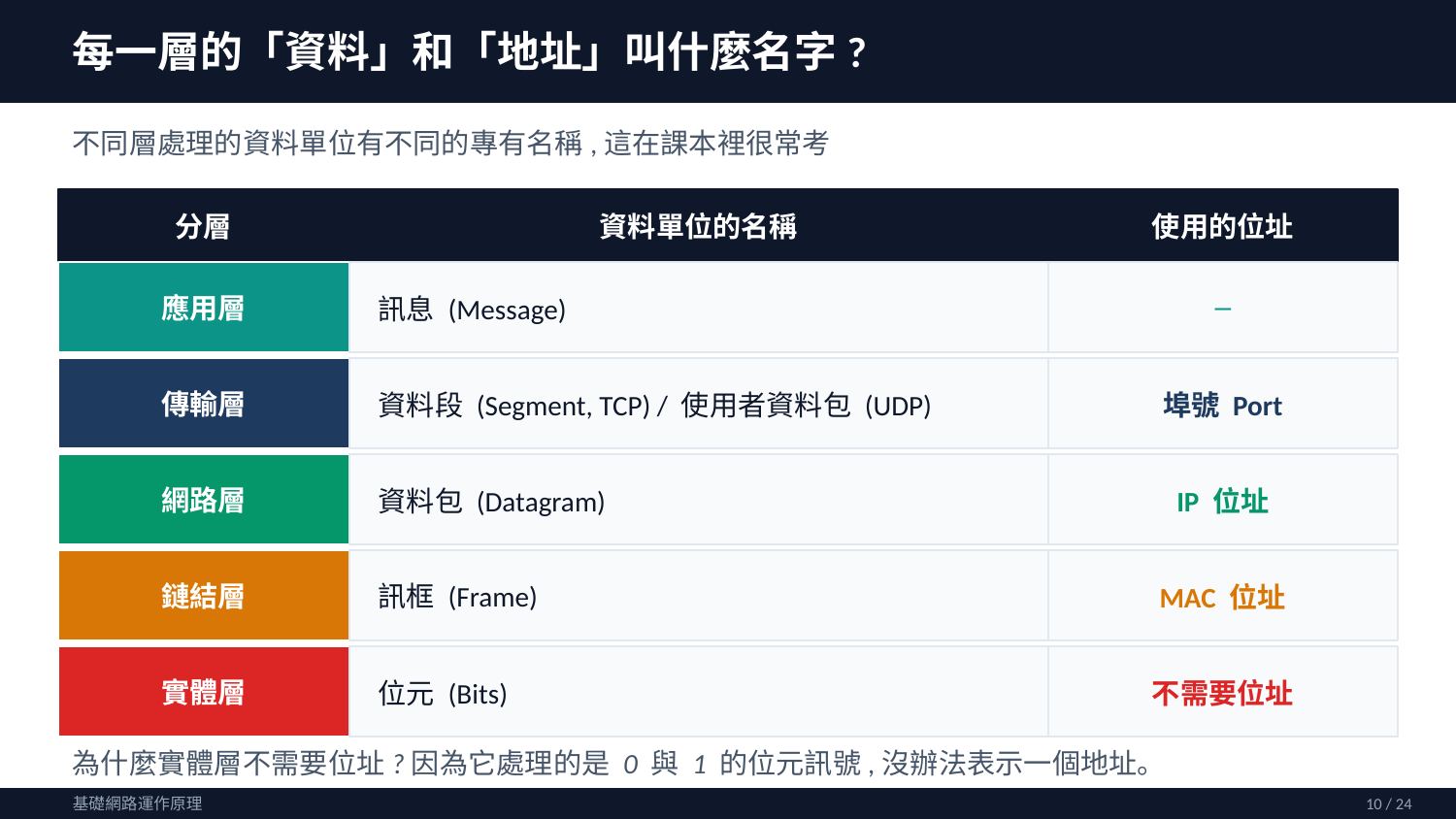

每一層的「資料」和「地址」叫什麼名字?
不同層處理的資料單位有不同的專有名稱,這在課本裡很常考

分層

資料單位的名稱

使用的位址

應用層

—
訊息 (Message)

傳輸層

資料段 (Segment, TCP) / 使用者資料包 (UDP)
埠號 Port

網路層

資料包 (Datagram)
IP 位址

鏈結層

訊框 (Frame)

MAC 位址

實體層

位元 (Bits)
不需要位址
為什麼實體層不需要位址?因為它處理的是 0 與 1 的位元訊號,沒辦法表示一個地址。

基礎網路運作原理
10 / 24